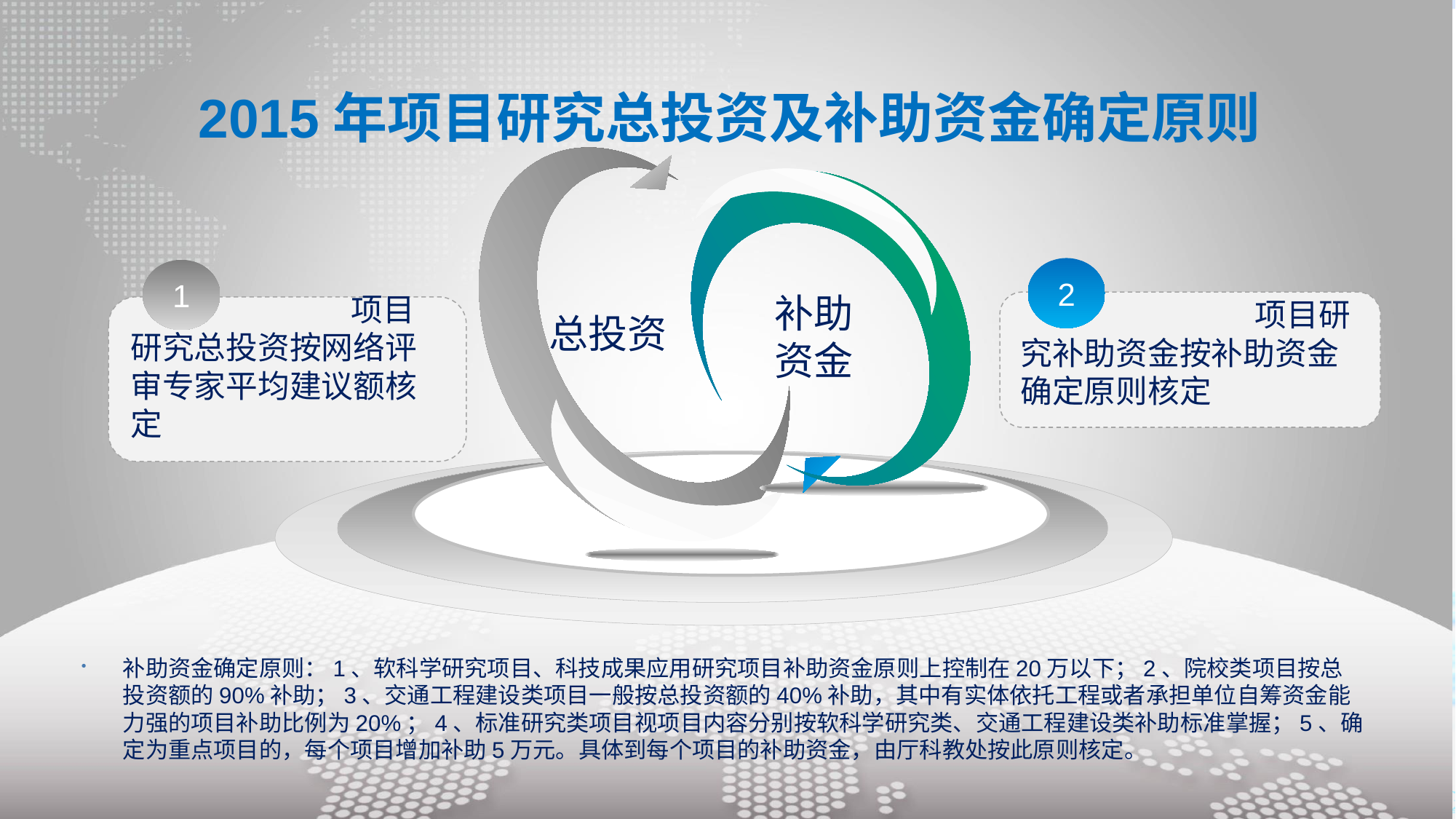

# 2015年项目研究总投资及补助资金确定原则

2
1
补助
资金
                                项目研究补助资金按补助资金确定原则核定

                              项目研究总投资按网络评审专家平均建议额核定
总投资

补助资金确定原则：1、软科学研究项目、科技成果应用研究项目补助资金原则上控制在20万以下；2、院校类项目按总投资额的90%补助；3、交通工程建设类项目一般按总投资额的40%补助，其中有实体依托工程或者承担单位自筹资金能力强的项目补助比例为20%；4、标准研究类项目视项目内容分别按软科学研究类、交通工程建设类补助标准掌握；5、确定为重点项目的，每个项目增加补助5万元。具体到每个项目的补助资金，由厅科教处按此原则核定。